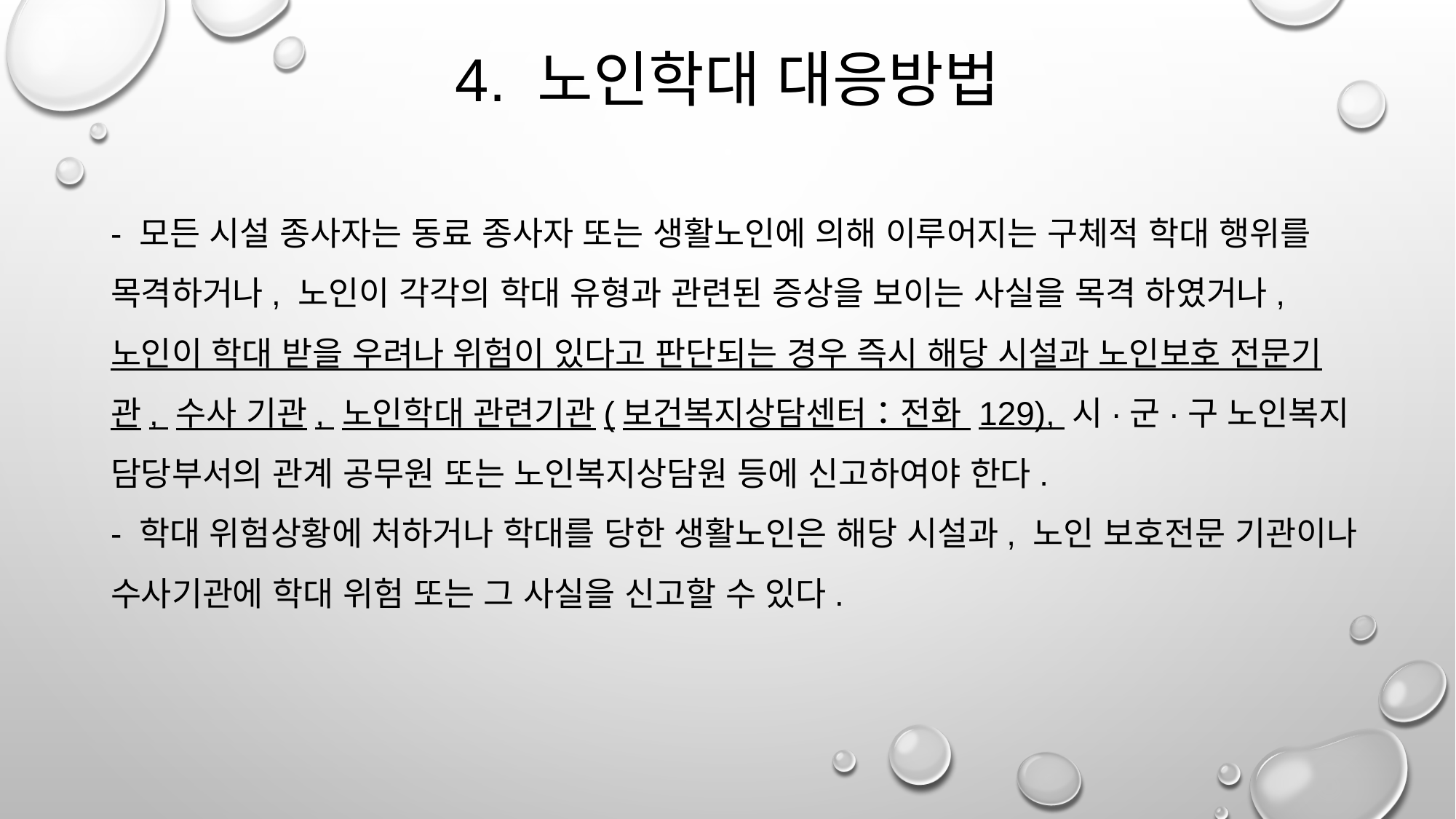

4. 노인학대 대응방법
- 모든 시설 종사자는 동료 종사자 또는 생활노인에 의해 이루어지는 구체적 학대 행위를 목격하거나, 노인이 각각의 학대 유형과 관련된 증상을 보이는 사실을 목격 하였거나, 노인이 학대 받을 우려나 위험이 있다고 판단되는 경우 즉시 해당 시설과 노인보호 전문기관, 수사 기관, 노인학대 관련기관(보건복지상담센터：전화 129), 시·군·구 노인복지 담당부서의 관계 공무원 또는 노인복지상담원 등에 신고하여야 한다.
- 학대 위험상황에 처하거나 학대를 당한 생활노인은 해당 시설과, 노인 보호전문 기관이나 수사기관에 학대 위험 또는 그 사실을 신고할 수 있다.